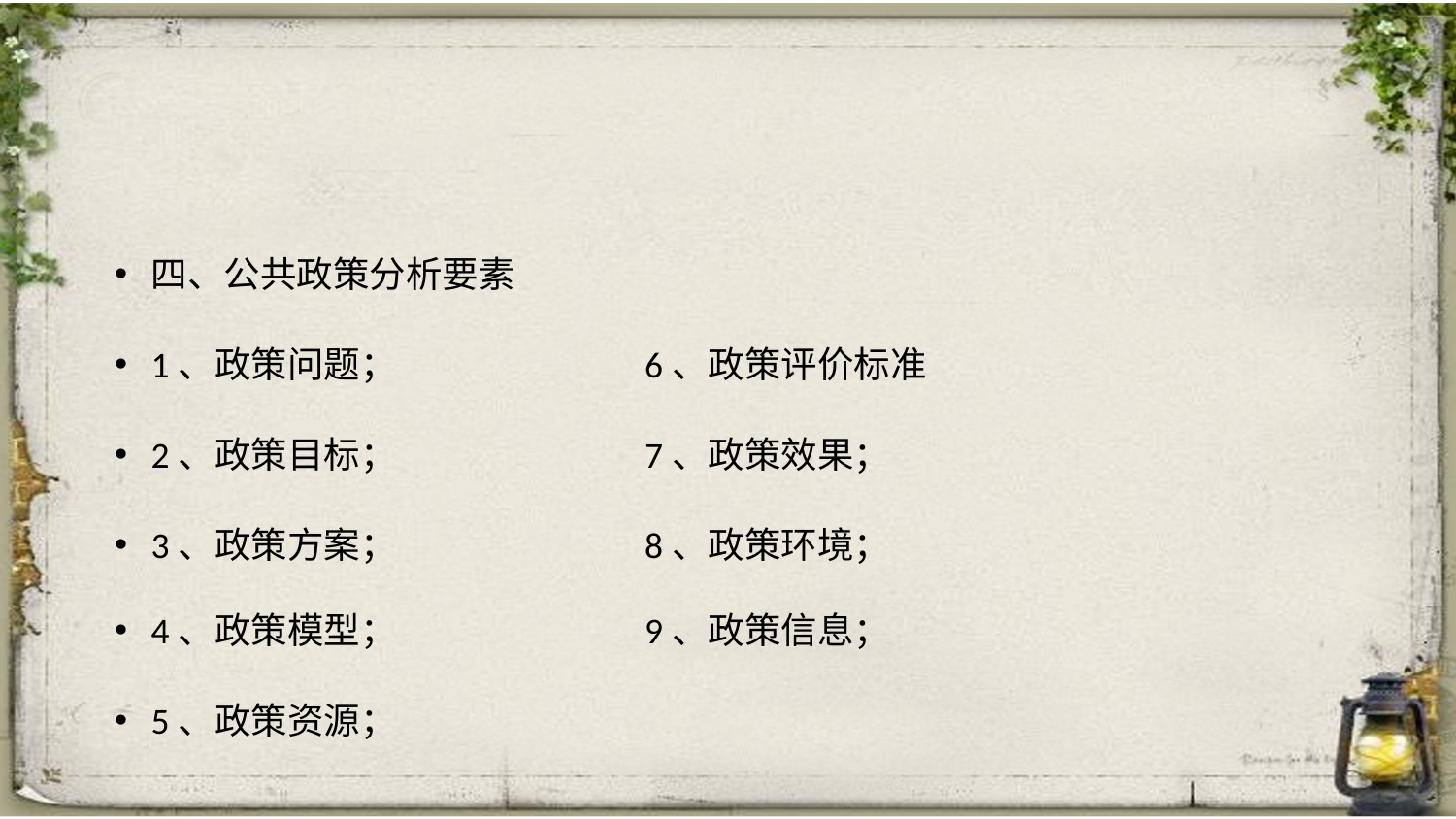

#
四、公共政策分析要素
1、政策问题；                             6、政策评价标准
2、政策目标；                             7、政策效果；
3、政策方案；                             8、政策环境；
4、政策模型；                             9、政策信息；
5、政策资源；